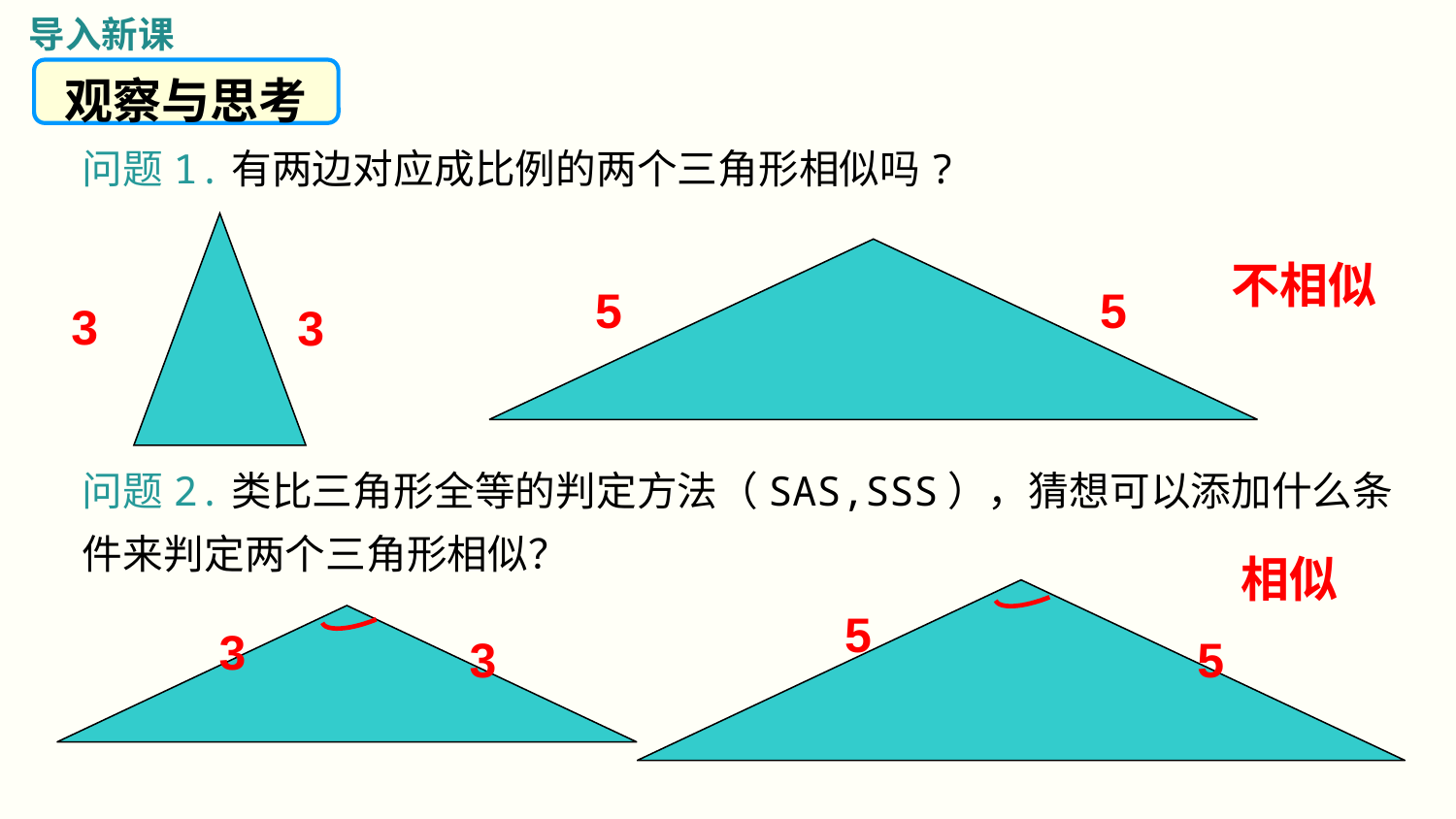

导入新课
观察与思考
问题1.有两边对应成比例的两个三角形相似吗?

5
5
3
3
不相似
问题2.类比三角形全等的判定方法（SAS,SSS），猜想可以添加什么条件来判定两个三角形相似？
相似

5

3
3
5